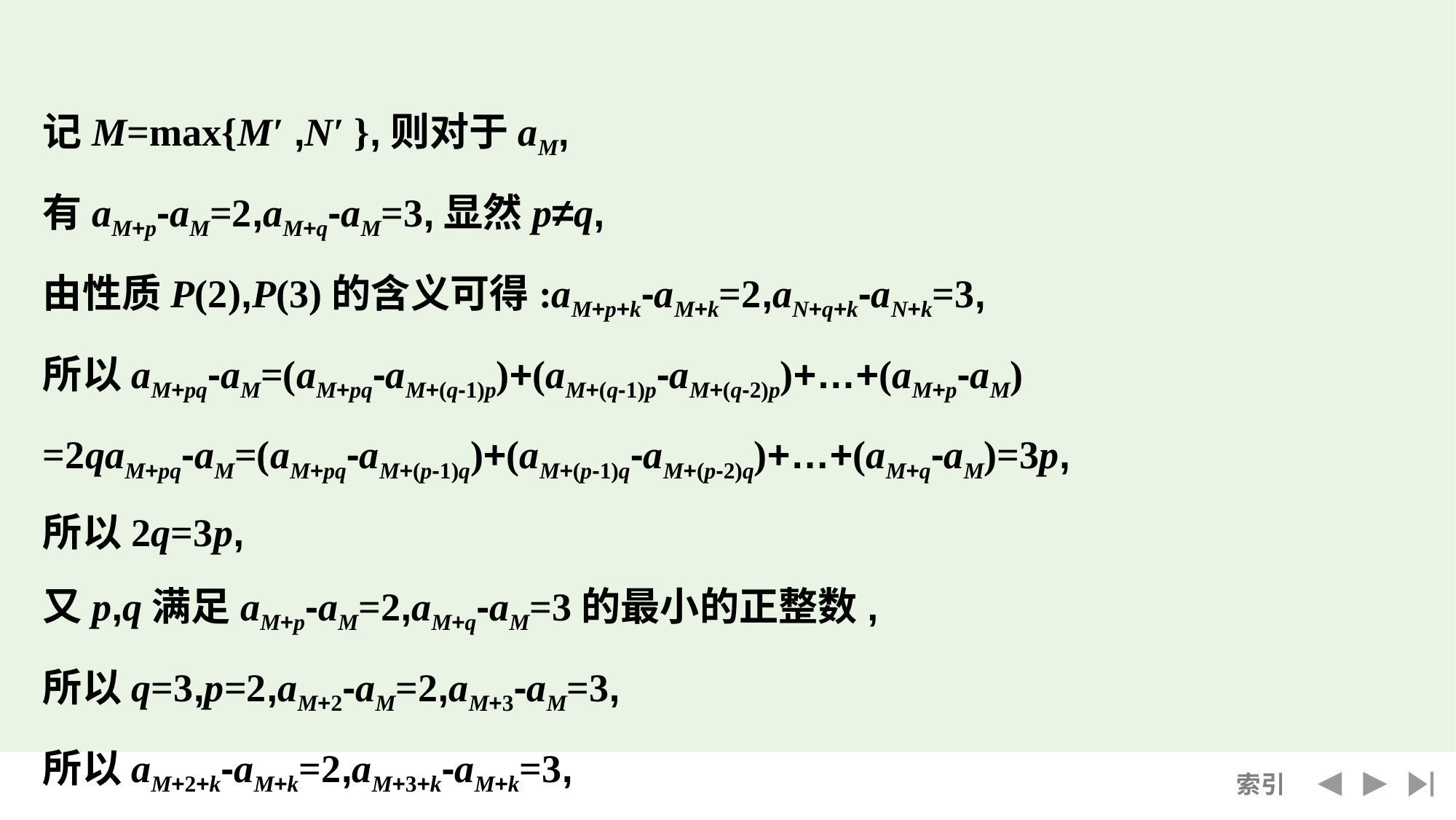

记M=max{M′ ,N′ },则对于aM,
有aM+p-aM=2,aM+q-aM=3,显然p≠q,
由性质P(2),P(3)的含义可得:aM+p+k-aM+k=2,aN+q+k-aN+k=3,
所以aM+pq-aM=(aM+pq-aM+(q-1)p)+(aM+(q-1)p-aM+(q-2)p)+…+(aM+p-aM)
=2qaM+pq-aM=(aM+pq-aM+(p-1)q)+(aM+(p-1)q-aM+(p-2)q)+…+(aM+q-aM)=3p,
所以2q=3p,
又p,q满足aM+p-aM=2,aM+q-aM=3的最小的正整数,
所以q=3,p=2,aM+2-aM=2,aM+3-aM=3,
所以aM+2+k-aM+k=2,aM+3+k-aM+k=3,